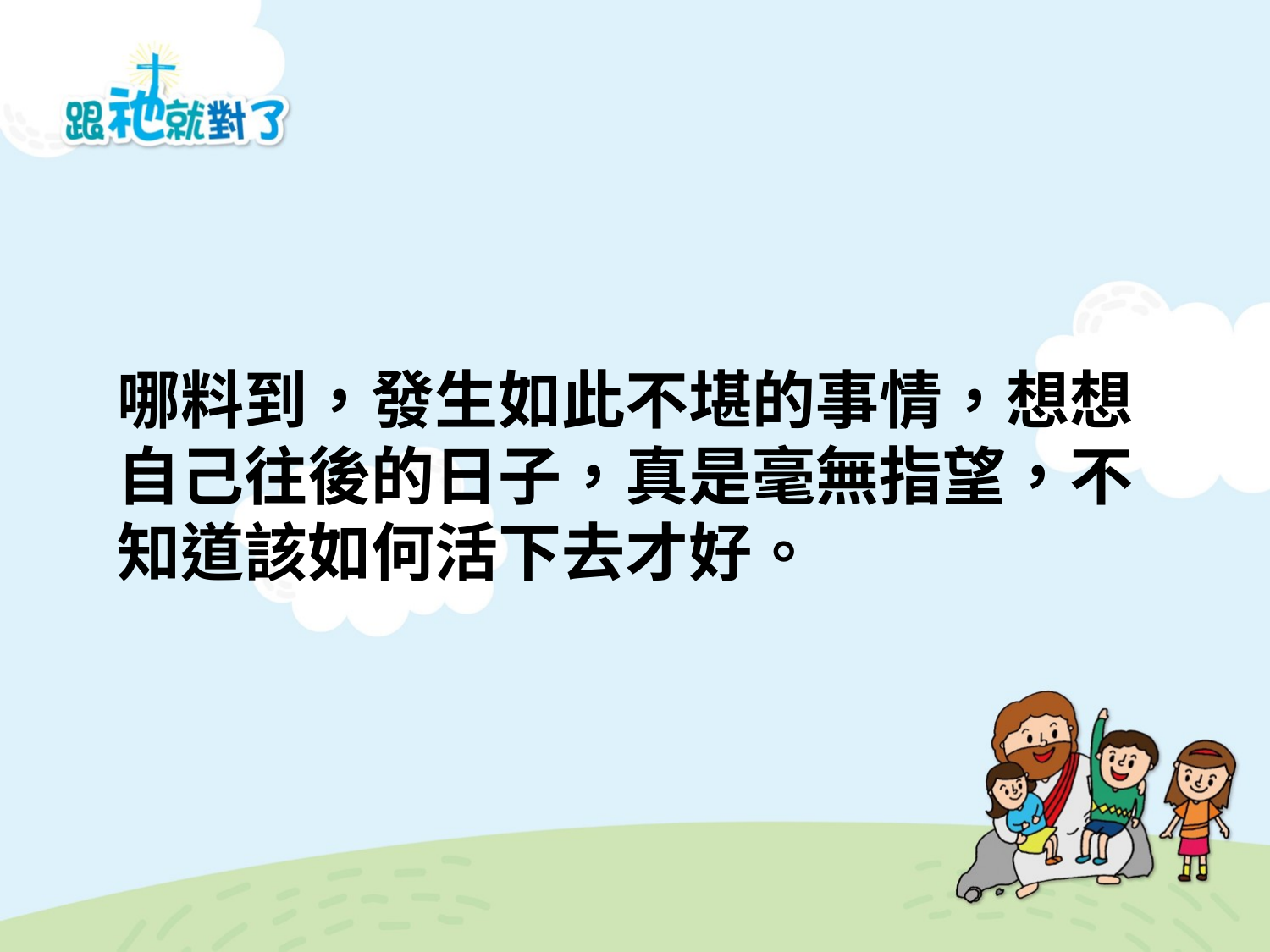

哪料到，發生如此不堪的事情，想想自己往後的日子，真是毫無指望，不知道該如何活下去才好。